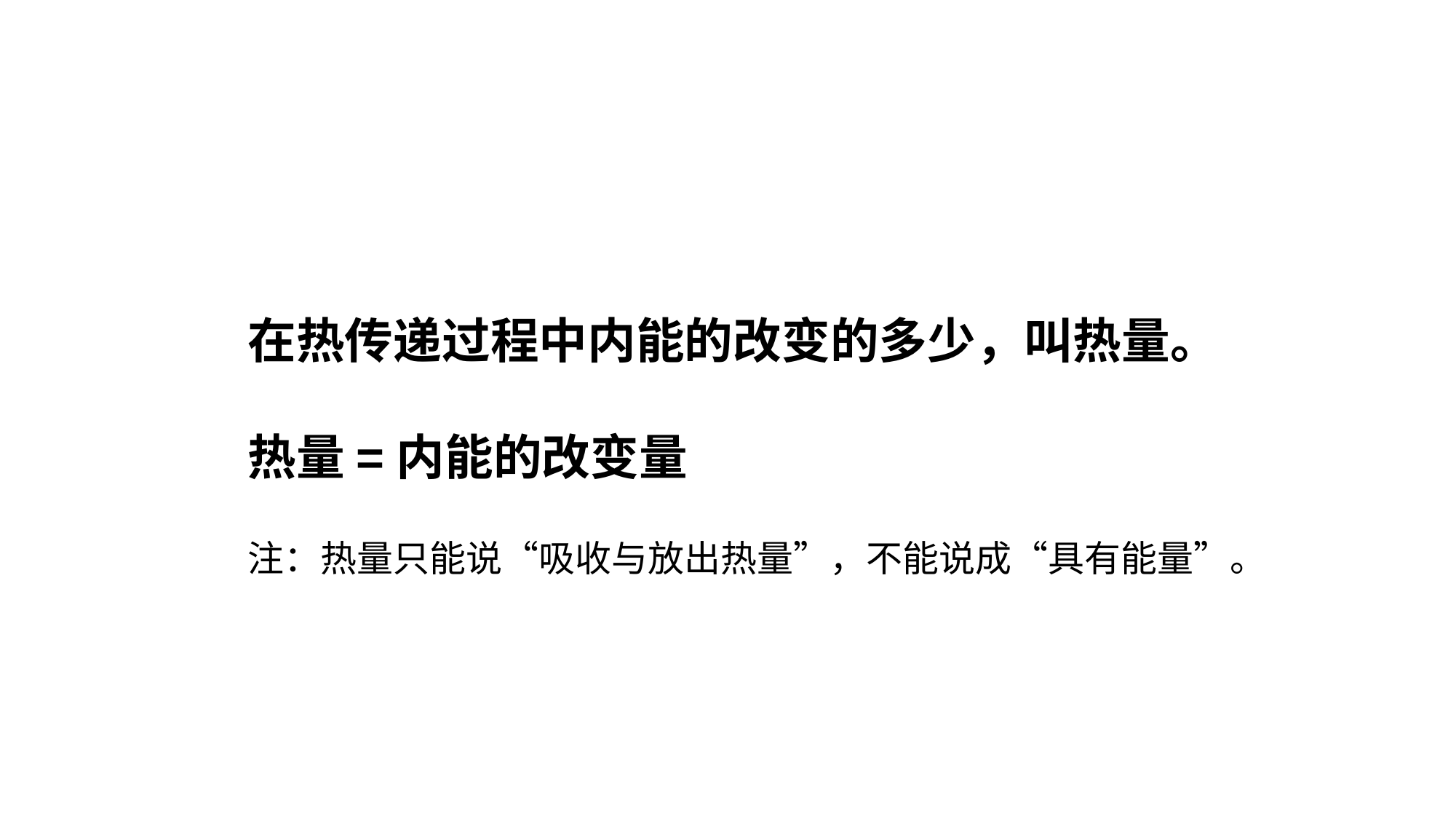

在热传递过程中内能的改变的多少，叫热量。

热量=内能的改变量

注：热量只能说“吸收与放出热量”，不能说成“具有能量”。